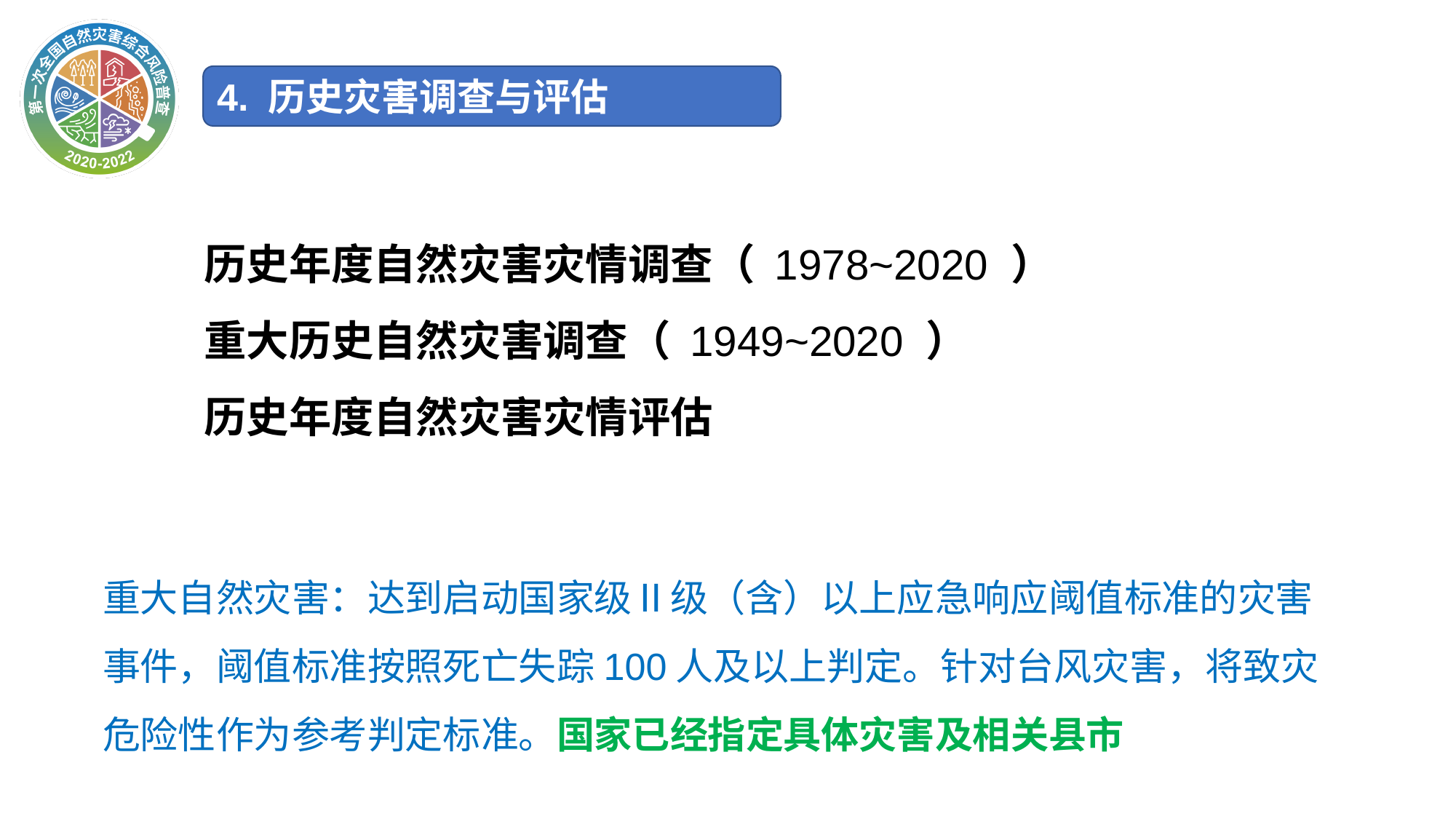

4. 历史灾害调查与评估
历史年度自然灾害灾情调查（ 1978~2020 ）
重大历史自然灾害调查（ 1949~2020 ）
历史年度自然灾害灾情评估
重大自然灾害：达到启动国家级Ⅱ级（含）以上应急响应阈值标准的灾害事件，阈值标准按照死亡失踪100人及以上判定。针对台风灾害，将致灾危险性作为参考判定标准。国家已经指定具体灾害及相关县市